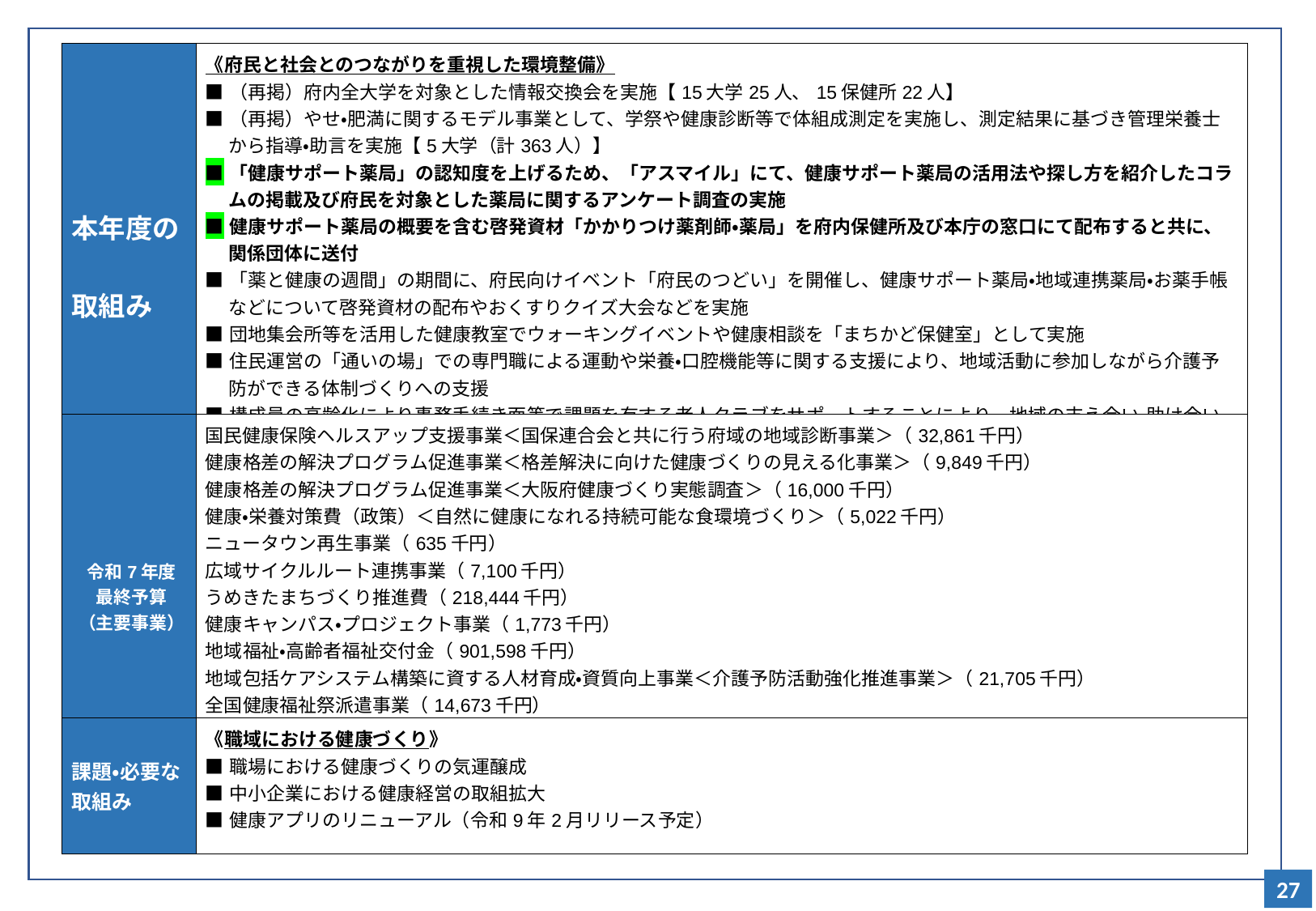

| 本年度の 取組み | 《府民と社会とのつながりを重視した環境整備》 ■（再掲）府内全大学を対象とした情報交換会を実施【15大学25人、15保健所22人】 ■（再掲）やせ・肥満に関するモデル事業として、学祭や健康診断等で体組成測定を実施し、測定結果に基づき管理栄養士から指導・助言を実施【5大学（計363人）】 ■「健康サポート薬局」の認知度を上げるため、「アスマイル」にて、健康サポート薬局の活用法や探し方を紹介したコラムの掲載及び府民を対象とした薬局に関するアンケート調査の実施 ■健康サポート薬局の概要を含む啓発資材「かかりつけ薬剤師・薬局」を府内保健所及び本庁の窓口にて配布すると共に、関係団体に送付 ■「薬と健康の週間」の期間に、府民向けイベント「府民のつどい」を開催し、健康サポート薬局・地域連携薬局・お薬手帳などについて啓発資材の配布やおくすりクイズ大会などを実施 ■団地集会所等を活用した健康教室でウォーキングイベントや健康相談を「まちかど保健室」として実施 ■住民運営の「通いの場」での専門職による運動や栄養・口腔機能等に関する支援により、地域活動に参加しながら介護予防ができる体制づくりへの支援 ■構成員の高齢化により事務手続き面等で課題を有する老人クラブをサポートすることにより、地域の支え合い・助け合い活動の継続・活性化を支援 ■全国健康福祉祭への大阪府代表選手派遣数【103人】 |
| --- | --- |
| 令和7年度 最終予算 （主要事業） | 国民健康保険ヘルスアップ支援事業＜国保連合会と共に行う府域の地域診断事業＞（32,861千円） 健康格差の解決プログラム促進事業＜格差解決に向けた健康づくりの見える化事業＞（9,849千円） 健康格差の解決プログラム促進事業＜大阪府健康づくり実態調査＞（16,000千円） 健康・栄養対策費（政策）＜自然に健康になれる持続可能な食環境づくり＞（5,022千円） ニュータウン再生事業（635千円） 広域サイクルルート連携事業（7,100千円） うめきたまちづくり推進費（218,444千円） 健康キャンパス・プロジェクト事業（1,773千円） 地域福祉・高齢者福祉交付金（901,598千円） 地域包括ケアシステム構築に資する人材育成・資質向上事業＜介護予防活動強化推進事業＞（21,705千円） 全国健康福祉祭派遣事業（14,673千円） 高齢者地域活動促進費（75,230千円） 老人クラブ事務手続き等支援事業（3,113千円） |
| --- | --- |
| 課題・必要な取組み | 《職域における健康づくり》 ■職場における健康づくりの気運醸成 ■中小企業における健康経営の取組拡大 ■健康アプリのリニューアル（令和9年2月リリース予定） |
| --- | --- |
27